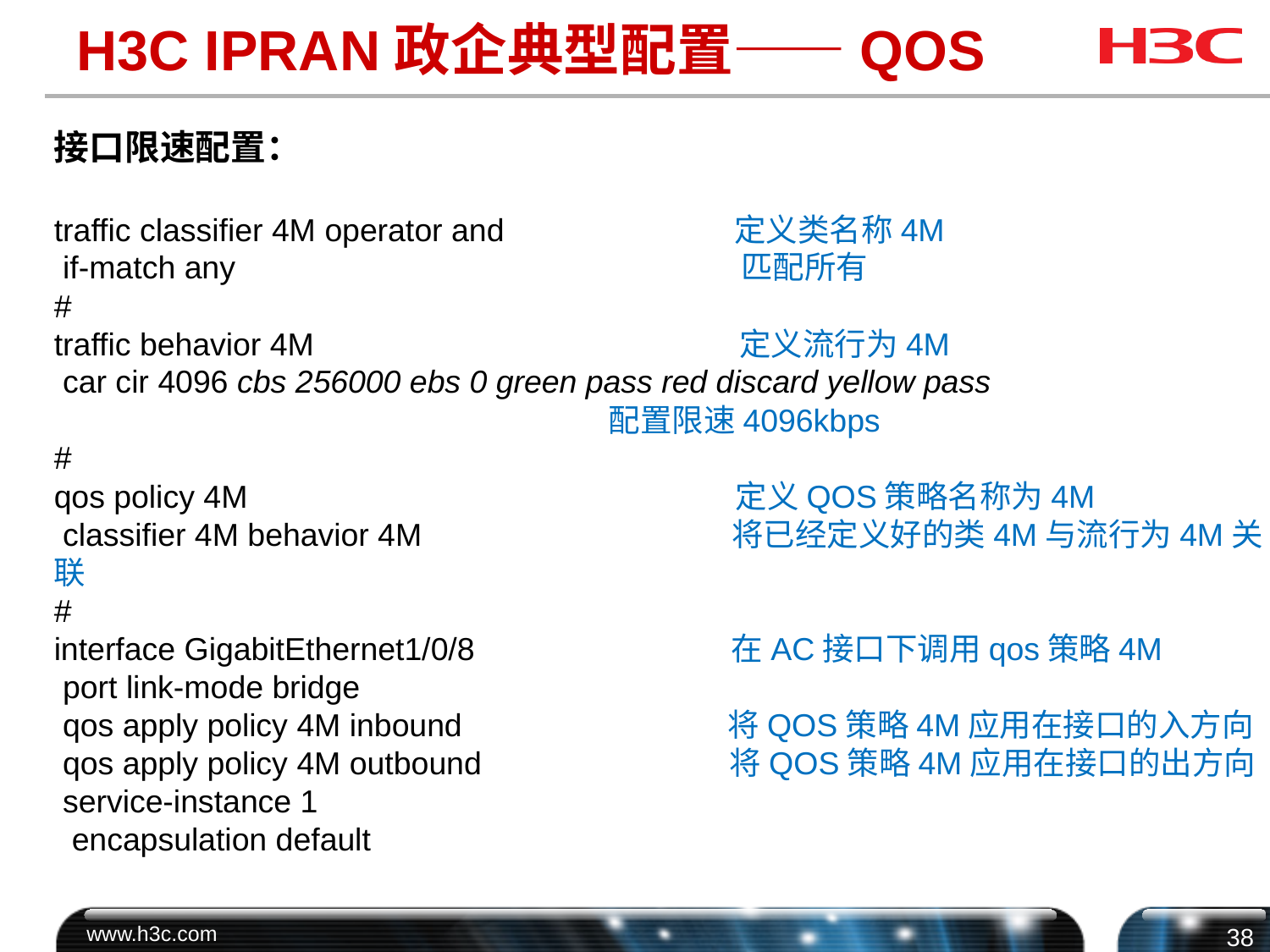

# H3C IPRAN政企典型配置——QOS
接口限速配置：

traffic classifier 4M operator and                         定义类名称4M
 if-match any                                                        匹配所有
#
traffic behavior 4M                                               定义流行为4M
 car cir 4096 cbs 256000 ebs 0 green pass red discard yellow pass
                                                                            配置限速4096kbps
#
qos policy 4M                                                      定义QOS策略名称为4M
 classifier 4M behavior 4M                                  将已经定义好的类4M与流行为4M关联
#
interface GigabitEthernet1/0/8                            在AC接口下调用qos策略4M
 port link-mode bridge
 qos apply policy 4M inbound                             将QOS策略4M应用在接口的入方向
 qos apply policy 4M outbound 	                  将QOS策略4M应用在接口的出方向
 service-instance 1
  encapsulation default